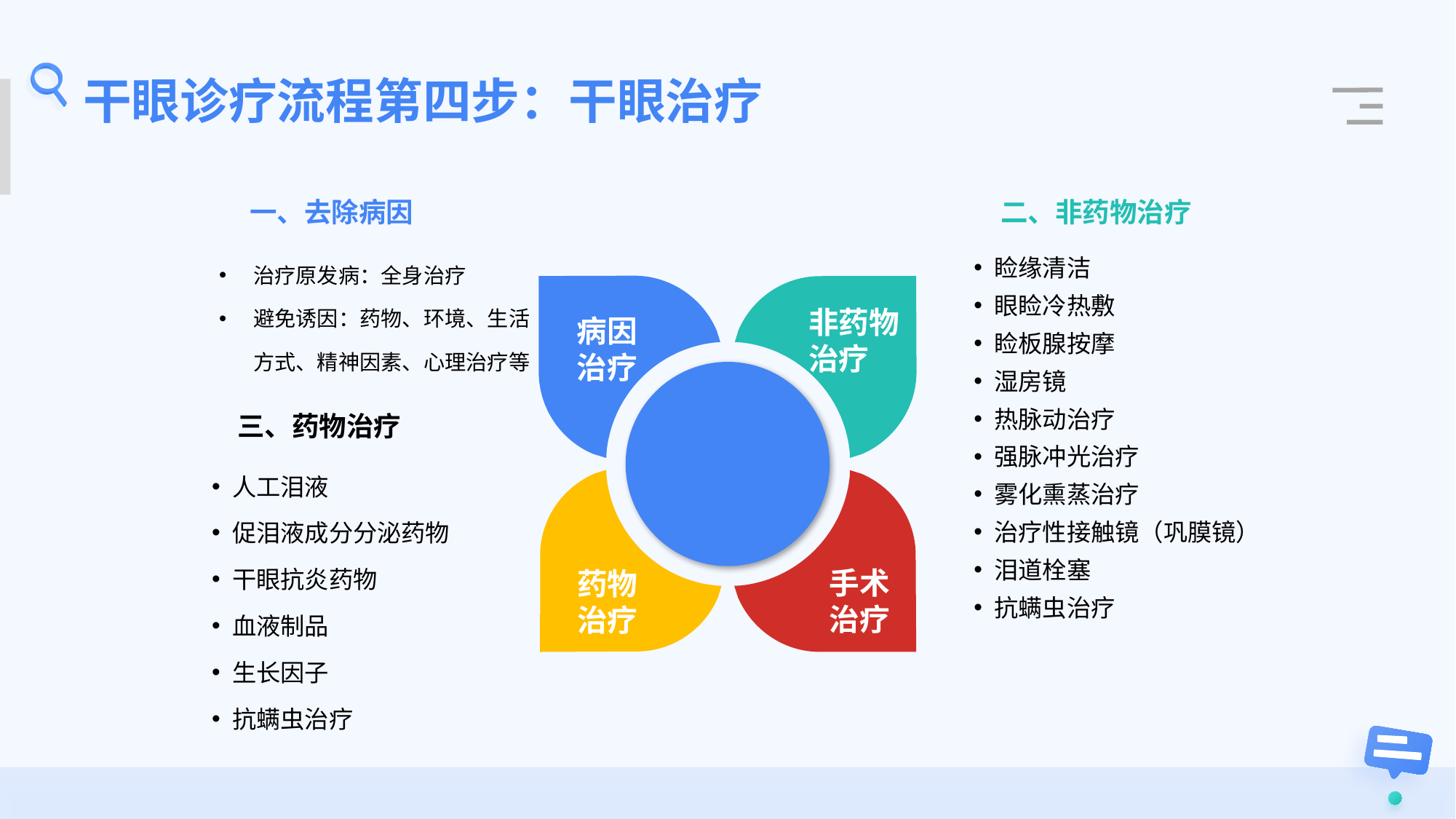

# 干眼诊疗流程第四步：干眼治疗

一、去除病因
二、非药物治疗
治疗原发病：全身治疗
避免诱因：药物、环境、生活方式、精神因素、心理治疗等
睑缘清洁
眼睑冷热敷
睑板腺按摩
湿房镜
热脉动治疗
强脉冲光治疗
雾化熏蒸治疗
治疗性接触镜（巩膜镜）
泪道栓塞
抗螨虫治疗

非药物
治疗
病因
治疗

三、药物治疗

人工泪液
促泪液成分分泌药物
干眼抗炎药物
血液制品
生长因子
抗螨虫治疗

手术
治疗
药物
治疗